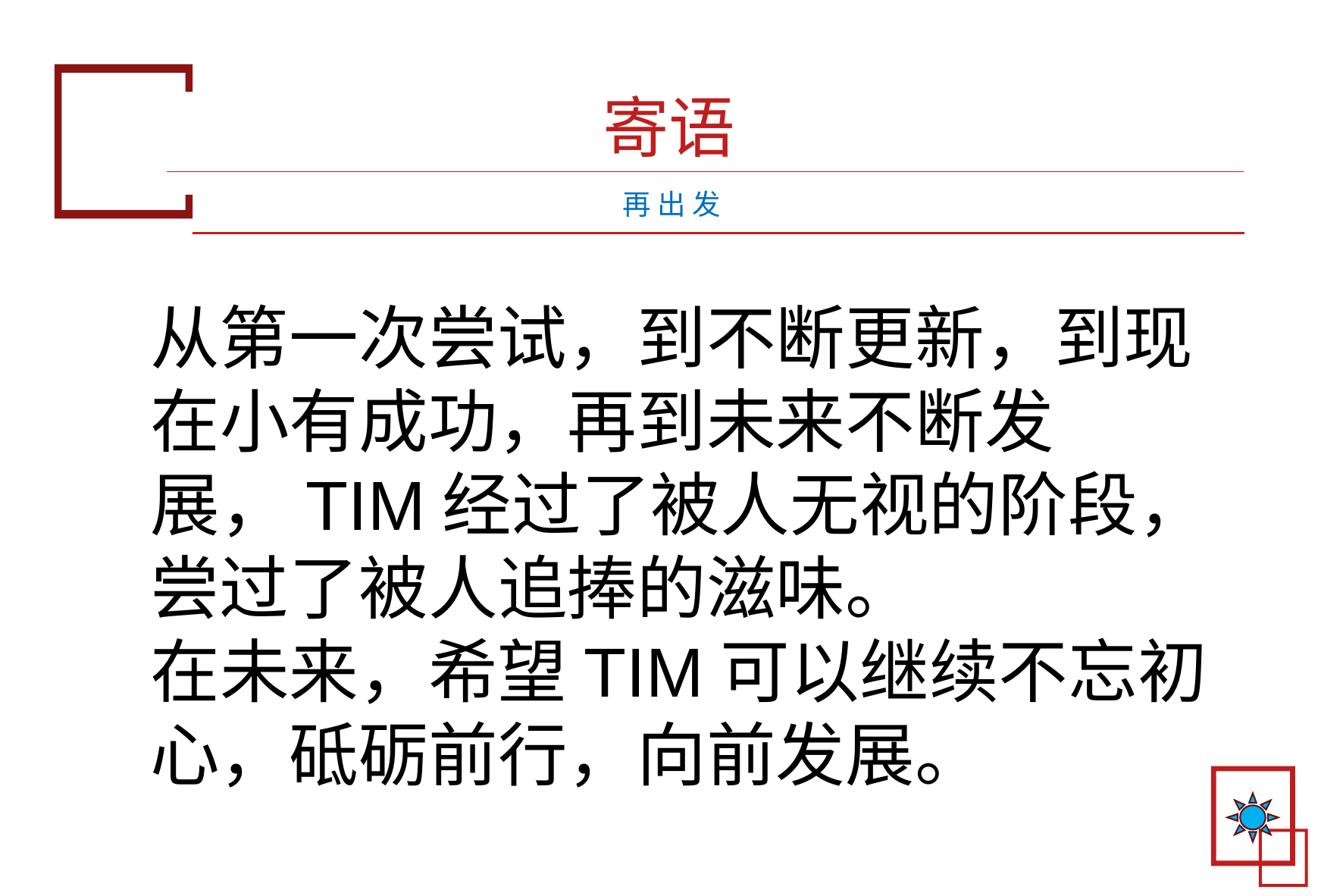

# 寄语
再 出 发
从第一次尝试，到不断更新，到现在小有成功，再到未来不断发展，TIM经过了被人无视的阶段，尝过了被人追捧的滋味。
在未来，希望TIM可以继续不忘初心，砥砺前行，向前发展。